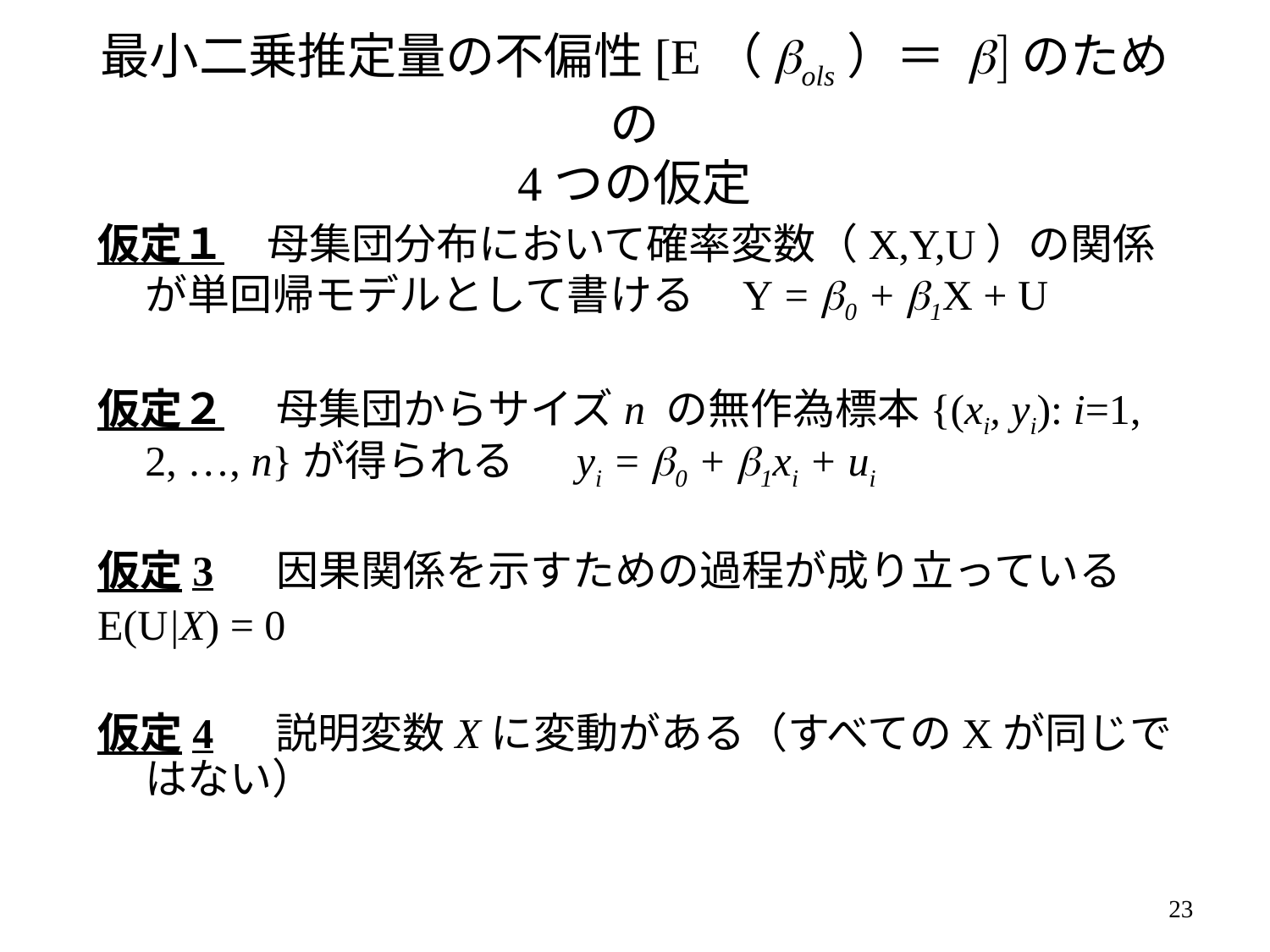

# 最小二乗推定量の不偏性[E（βols）＝ β]のための 4つの仮定
仮定１　母集団分布において確率変数（X,Y,U）の関係が単回帰モデルとして書ける    Y = β0 + β1X + U

仮定２ 　母集団からサイズn の無作為標本{(xi, yi): i=1, 2, …, n}が得られる　 yi = β0 + β1xi + ui

仮定3 　因果関係を示すための過程が成り立っている
E(U|X) = 0

仮定4　 説明変数Xに変動がある（すべてのXが同じではない）
23